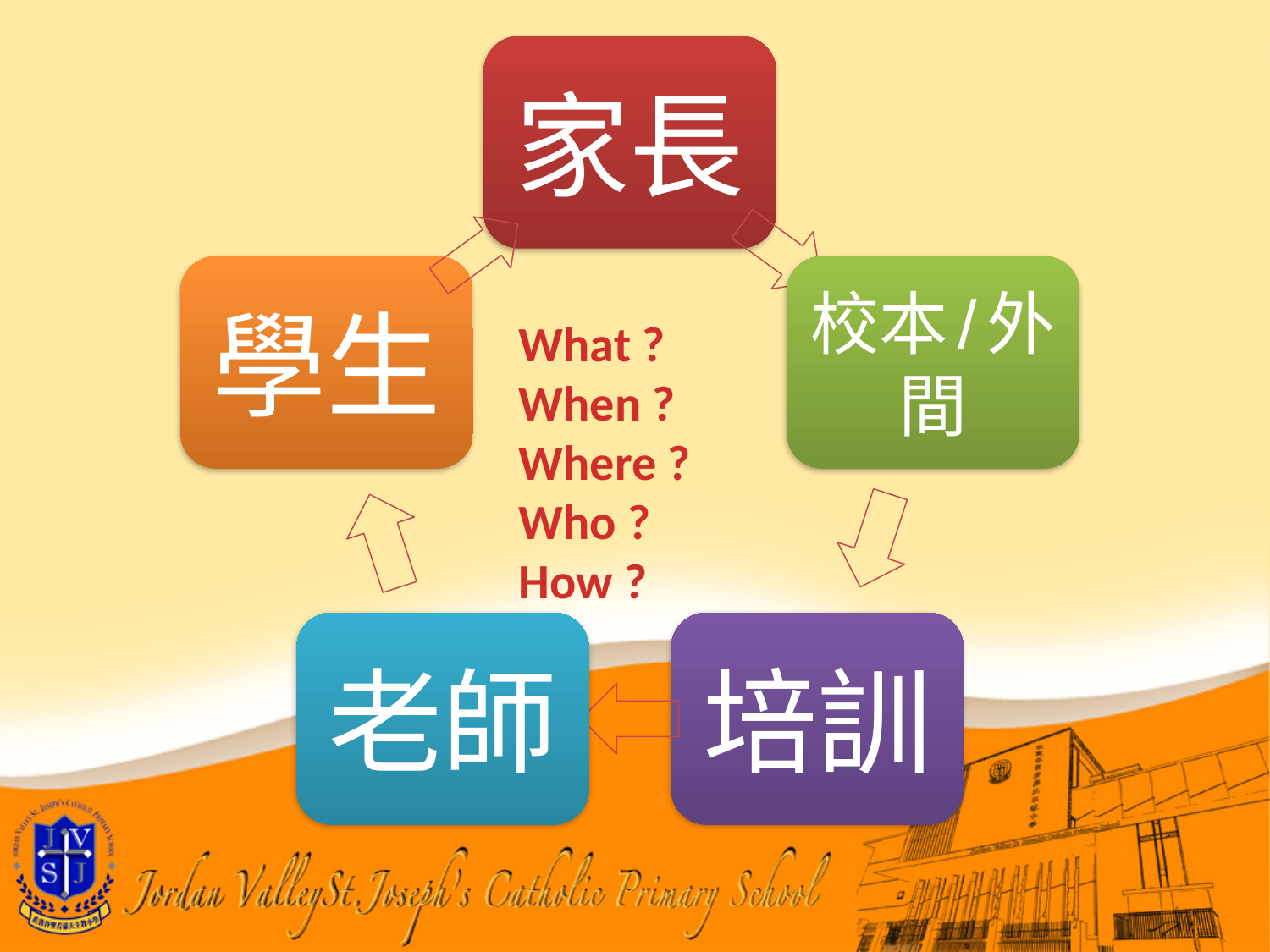

家長
校本/外間
培訓
老師
學生
What ?
When ?
Where ?
Who ?
How ?